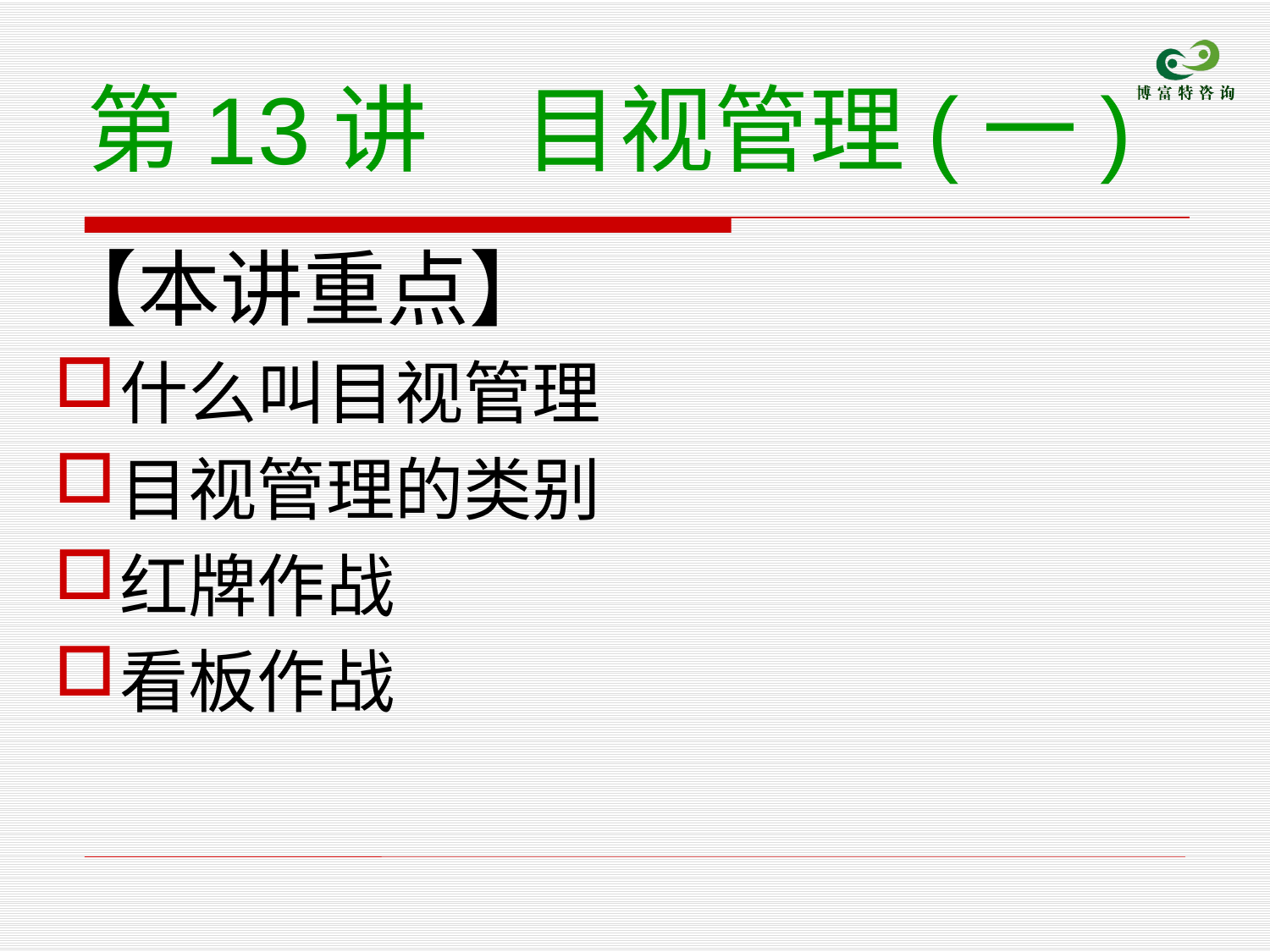

第13讲　目视管理(一)

【本讲重点】
什么叫目视管理
目视管理的类别
红牌作战
看板作战
450